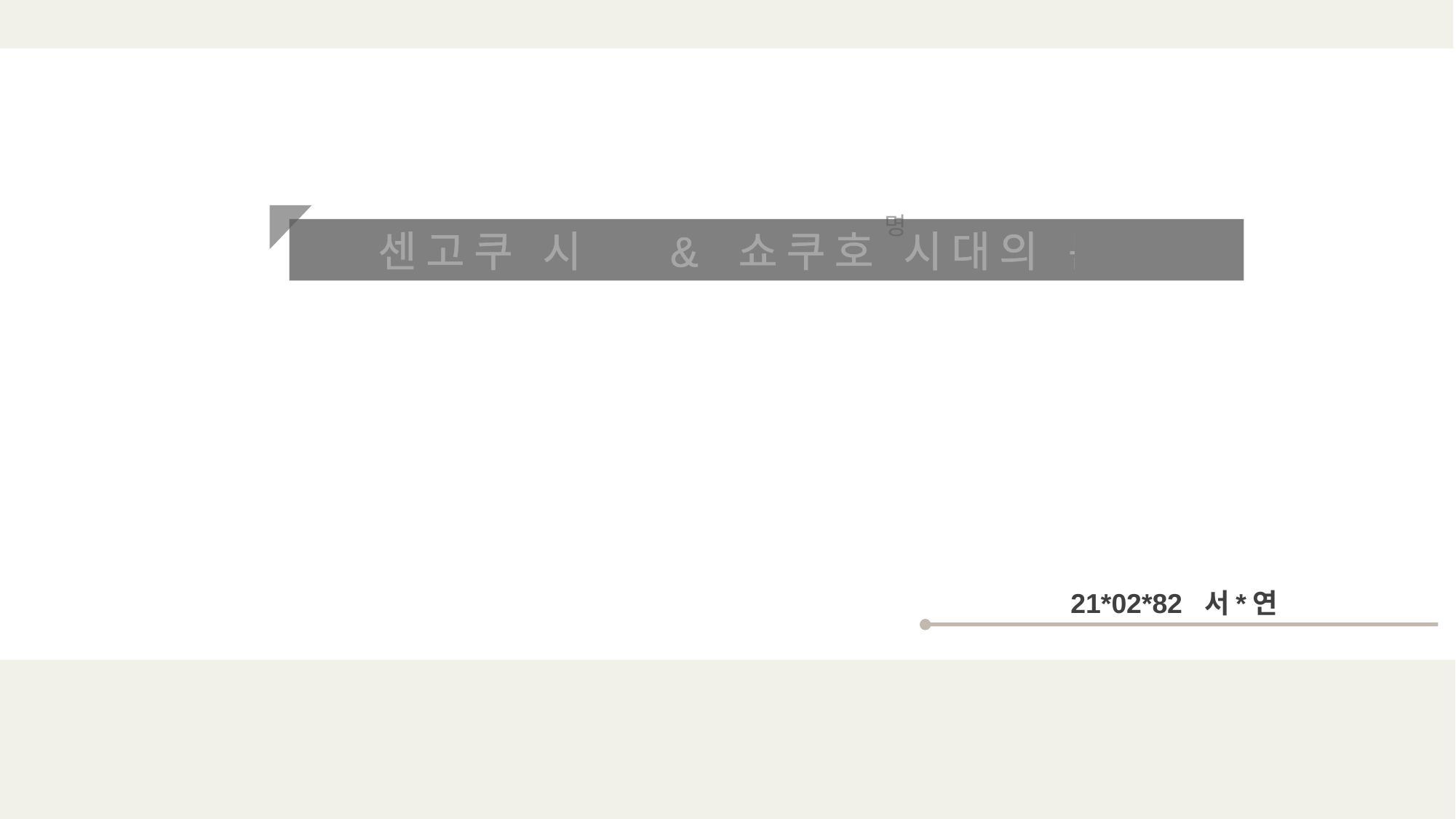

명

센고쿠 시대 & 쇼쿠호 시대의 문화

   21*02*82  서*연